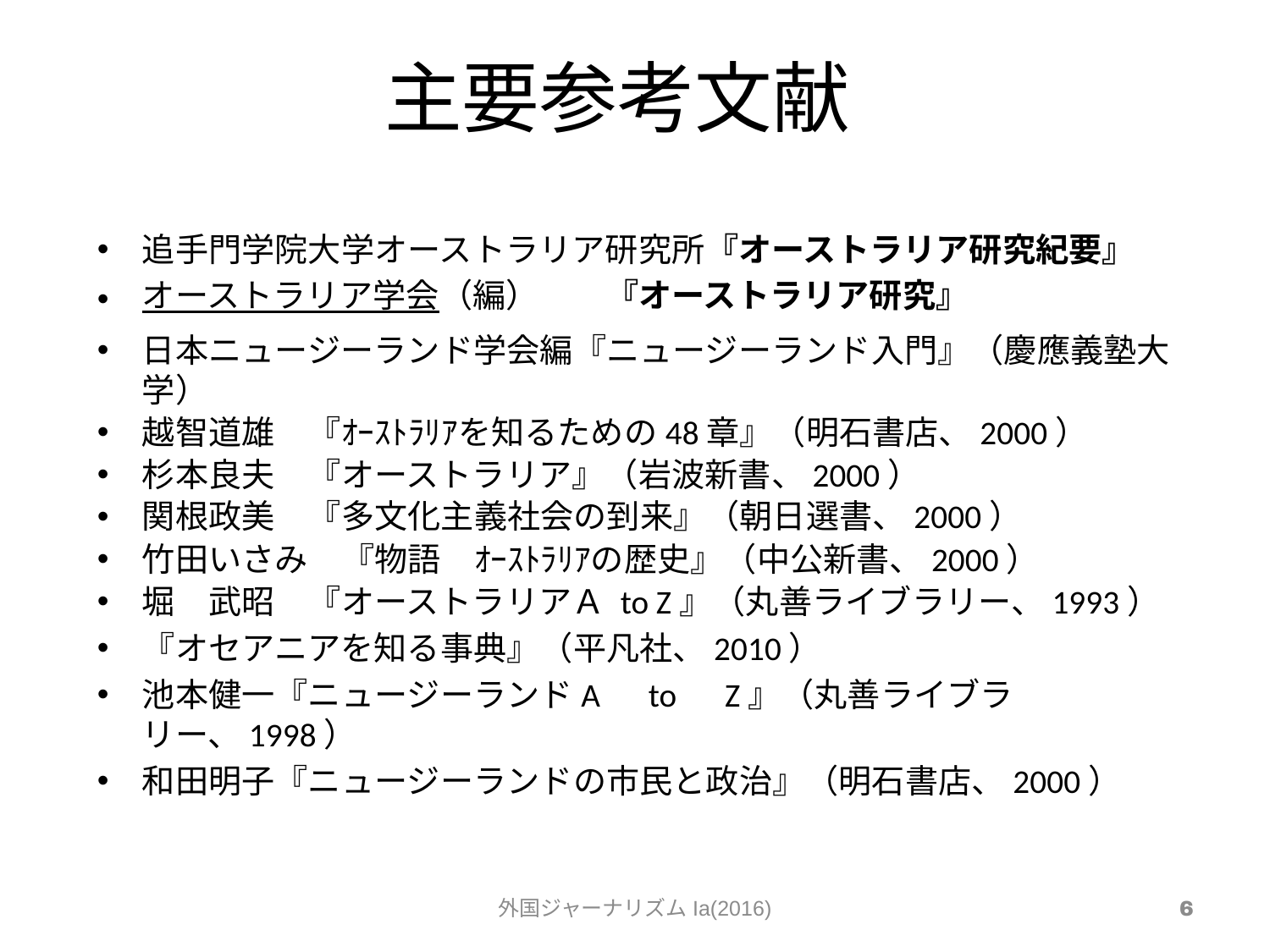

# 主要参考文献
追手門学院大学オーストラリア研究所『オーストラリア研究紀要』
オーストラリア学会（編）　　『オーストラリア研究』
日本ニュージーランド学会編『ニュージーランド入門』（慶應義塾大学）
越智道雄　『ｵｰｽﾄﾗﾘｱを知るための48章』（明石書店、2000）
杉本良夫　『オーストラリア』（岩波新書、2000）
関根政美　『多文化主義社会の到来』（朝日選書、2000）
竹田いさみ　『物語　ｵｰｽﾄﾗﾘｱの歴史』（中公新書、2000）
堀　武昭　『オーストラリアＡ to Z』（丸善ライブラリー、1993）
『オセアニアを知る事典』（平凡社、2010）
池本健一『ニュージーランドA　to　Z』（丸善ライブラリー、1998）
和田明子『ニュージーランドの市民と政治』（明石書店、2000）

外国ジャーナリズムIa(2016)
6